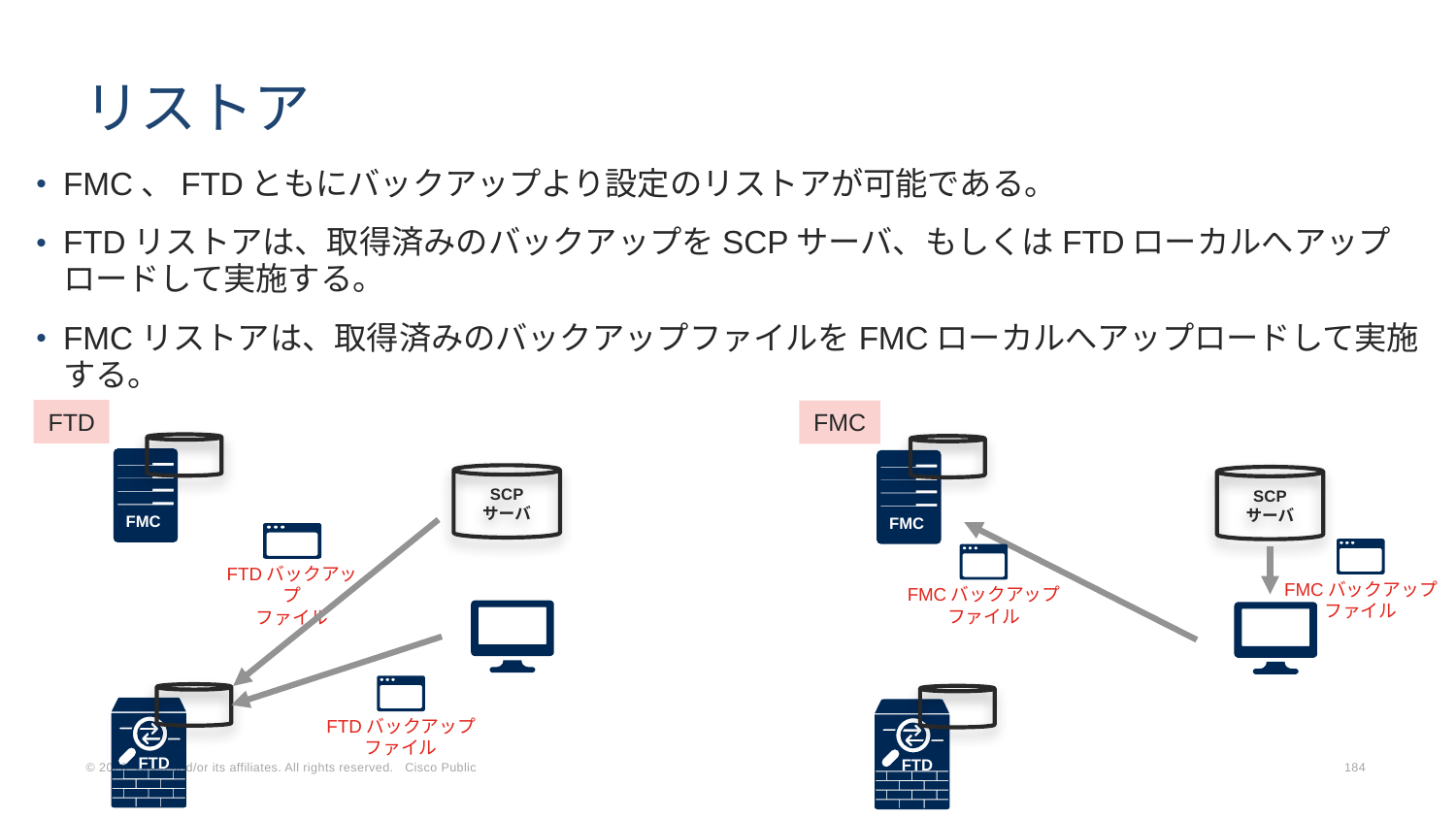

# リストア
FMC、FTDともにバックアップより設定のリストアが可能である。
FTDリストアは、取得済みのバックアップをSCPサーバ、もしくはFTDローカルへアップロードして実施する。
FMCリストアは、取得済みのバックアップファイルをFMCローカルへアップロードして実施する。
FTD
FMC

FMC

FMC
SCP
サーバ
SCP
サーバ

FTDバックアップ
ファイル

FMCバックアップ
ファイル

FMCバックアップ
ファイル

FTDバックアップ
ファイル

FTD

FTD